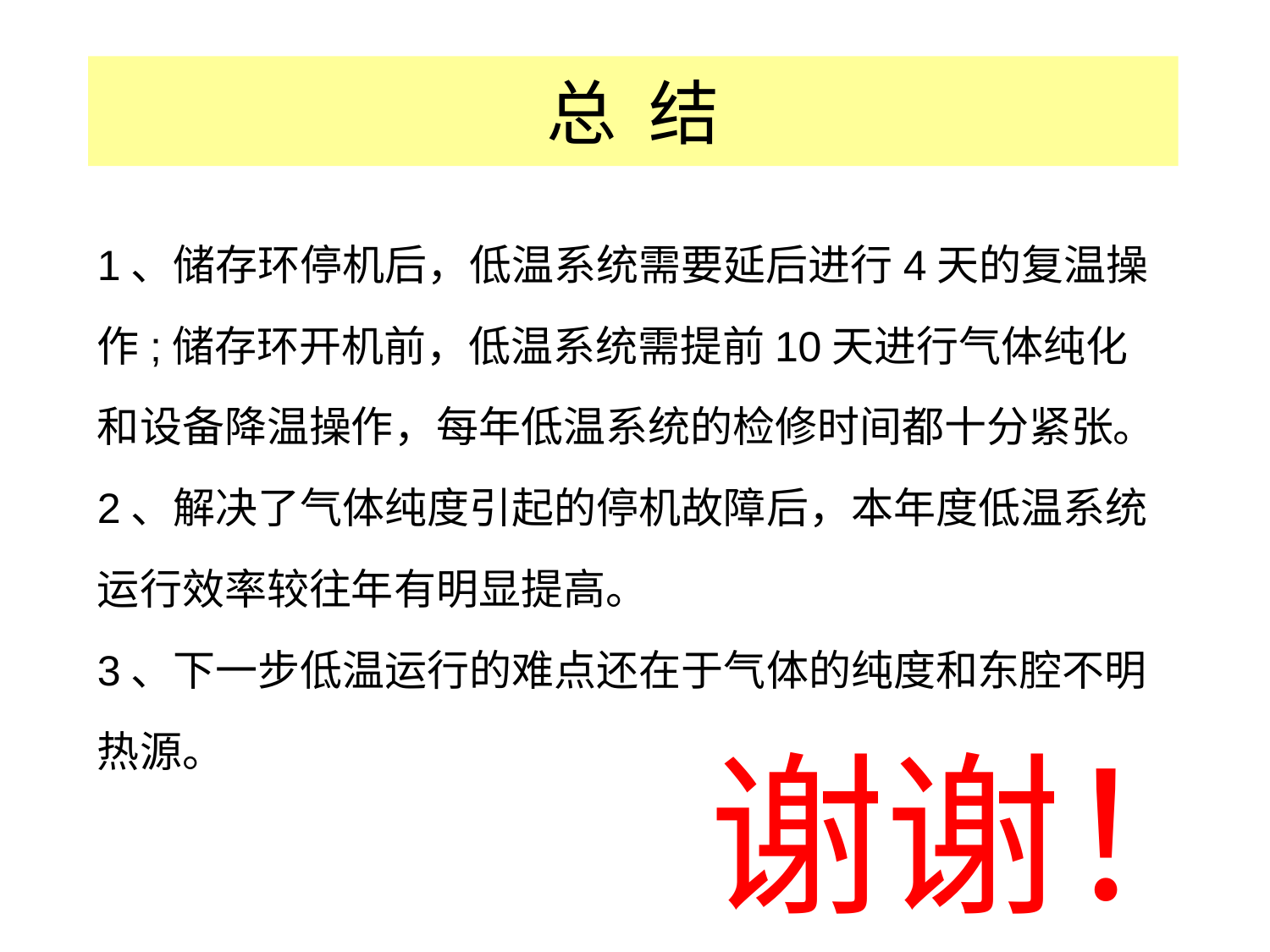

总  结
1、储存环停机后，低温系统需要延后进行4天的复温操作;储存环开机前，低温系统需提前10天进行气体纯化和设备降温操作，每年低温系统的检修时间都十分紧张。
2、解决了气体纯度引起的停机故障后，本年度低温系统运行效率较往年有明显提高。
3、下一步低温运行的难点还在于气体的纯度和东腔不明热源。
谢谢！